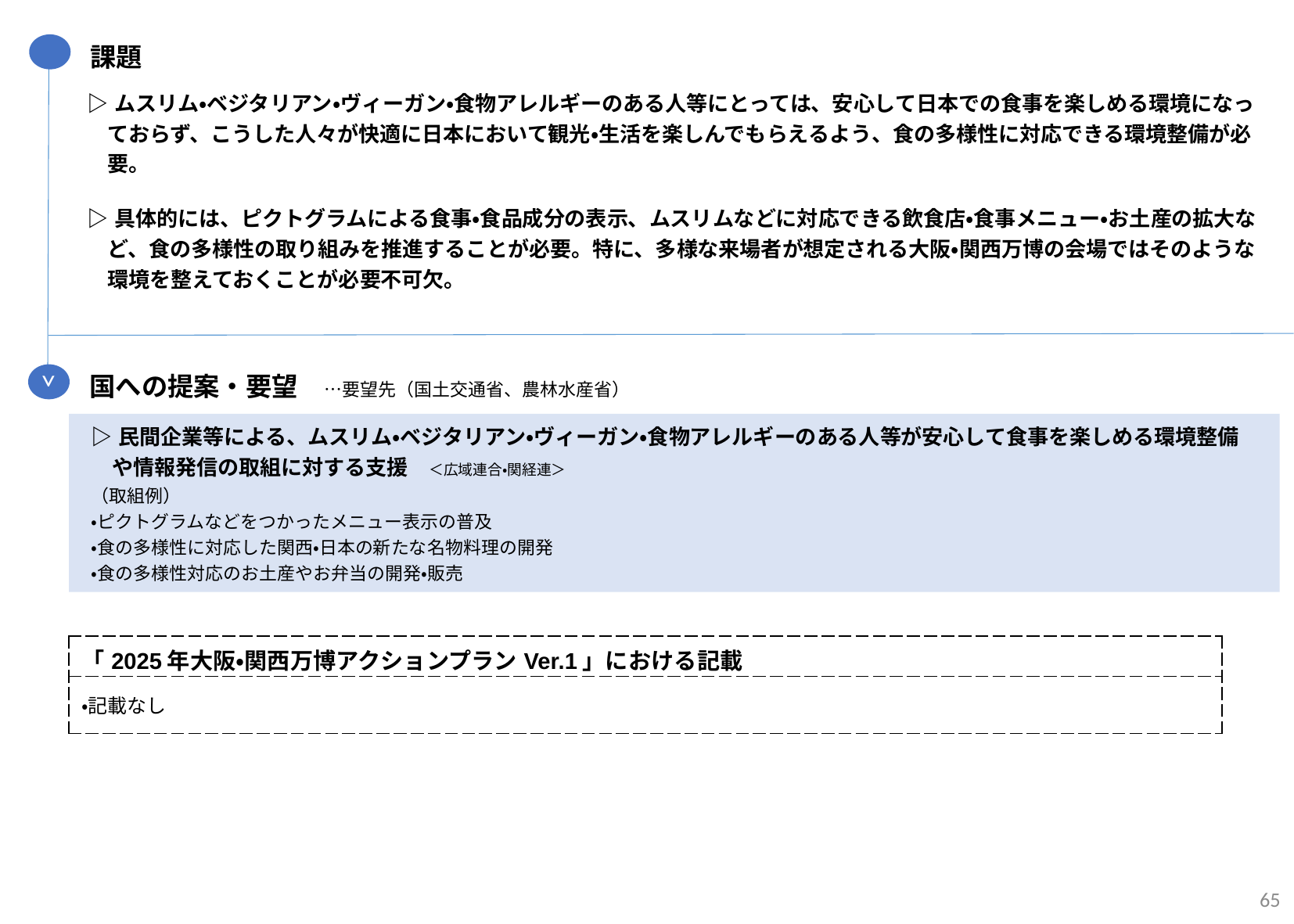

課題
| ▷ムスリム・ベジタリアン・ヴィーガン・食物アレルギーのある人等にとっては、安心して日本での食事を楽しめる環境になっておらず、こうした人々が快適に日本において観光・生活を楽しんでもらえるよう、食の多様性に対応できる環境整備が必要。 ▷具体的には、ピクトグラムによる食事・食品成分の表示、ムスリムなどに対応できる飲食店・食事メニュー・お土産の拡大など、食の多様性の取り組みを推進することが必要。特に、多様な来場者が想定される大阪・関西万博の会場ではそのような環境を整えておくことが必要不可欠。 |
| --- |
>

国への提案・要望　…要望先（国土交通省、農林水産省）

| ▷民間企業等による、ムスリム・ベジタリアン・ヴィーガン・食物アレルギーのある人等が安心して食事を楽しめる環境整備や情報発信の取組に対する支援　＜広域連合・関経連＞ （取組例） ・ピクトグラムなどをつかったメニュー表示の普及 ・食の多様性に対応した関西・日本の新たな名物料理の開発 ・食の多様性対応のお土産やお弁当の開発・販売 |
| --- |
|  |
| 「2025年大阪・関西万博アクションプランVer.1」における記載 |
| --- |
| ・記載なし |

65